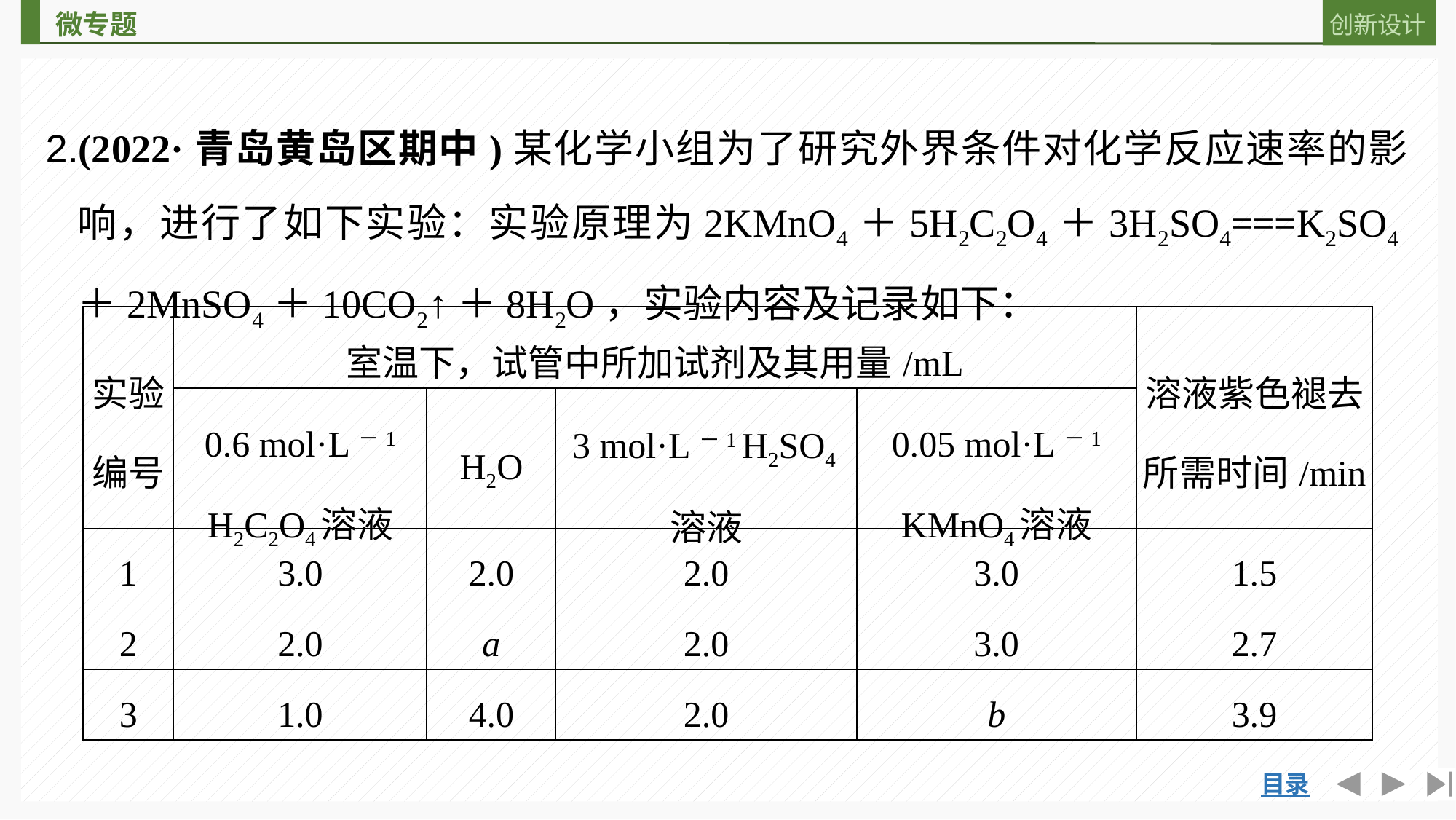

2.(2022·青岛黄岛区期中)某化学小组为了研究外界条件对化学反应速率的影响，进行了如下实验：实验原理为2KMnO4＋5H2C2O4＋3H2SO4===K2SO4＋2MnSO4＋10CO2↑＋8H2O，实验内容及记录如下：
| 实验编号 | 室温下，试管中所加试剂及其用量/mL |  |  |  | 溶液紫色褪去所需时间/min |
| --- | --- | --- | --- | --- | --- |
|  | 0.6 mol·L－1 H2C2O4溶液 | H2O | 3 mol·L－1 H2SO4溶液 | 0.05 mol·L－1 KMnO4溶液 |  |
| 1 | 3.0 | 2.0 | 2.0 | 3.0 | 1.5 |
| 2 | 2.0 | a | 2.0 | 3.0 | 2.7 |
| 3 | 1.0 | 4.0 | 2.0 | b | 3.9 |